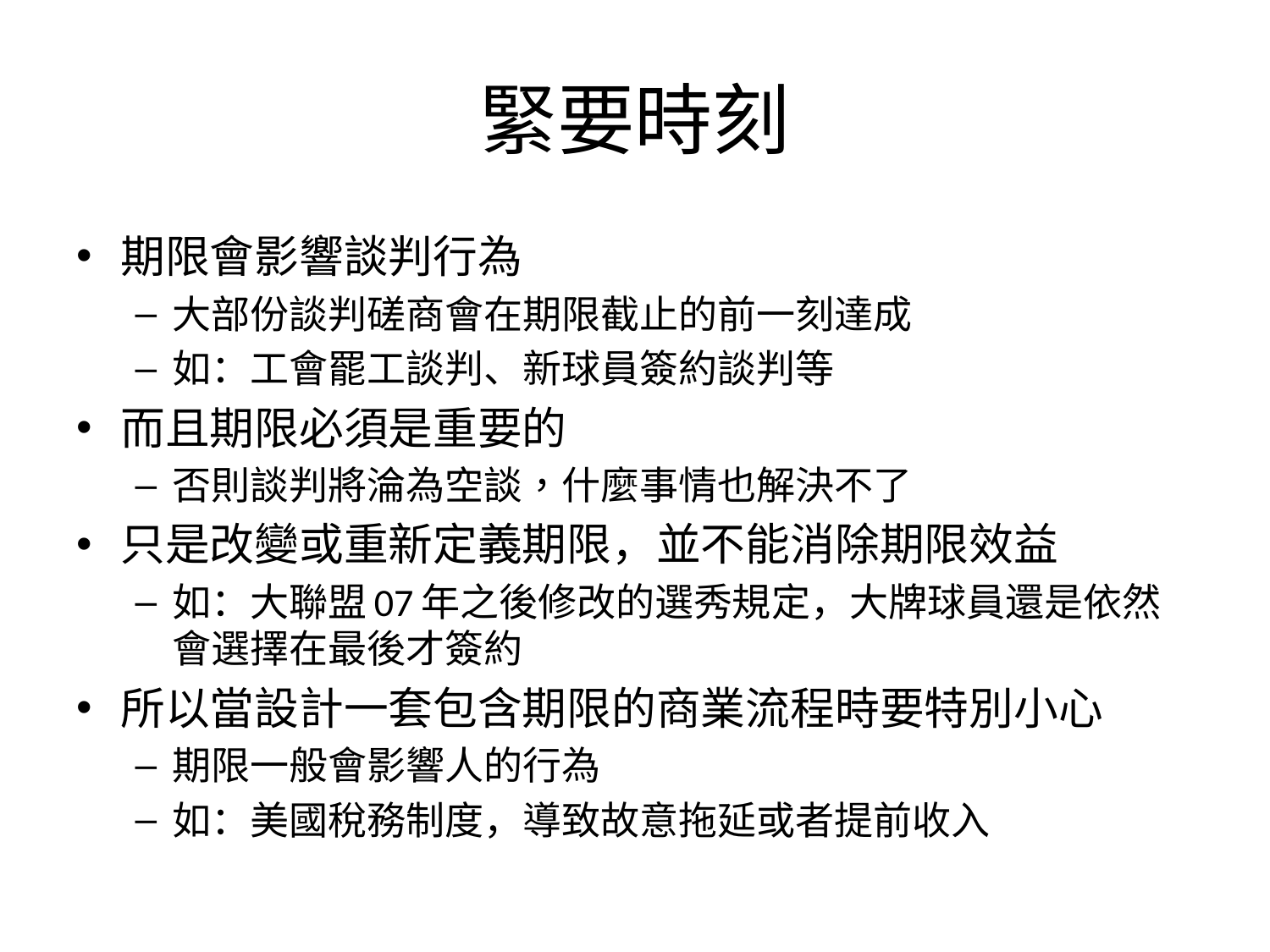

# 緊要時刻
期限會影響談判行為
大部份談判磋商會在期限截止的前一刻達成
如：工會罷工談判、新球員簽約談判等
而且期限必須是重要的
否則談判將淪為空談，什麼事情也解決不了
只是改變或重新定義期限，並不能消除期限效益
如：大聯盟07年之後修改的選秀規定，大牌球員還是依然會選擇在最後才簽約
所以當設計一套包含期限的商業流程時要特別小心
期限一般會影響人的行為
如：美國稅務制度，導致故意拖延或者提前收入